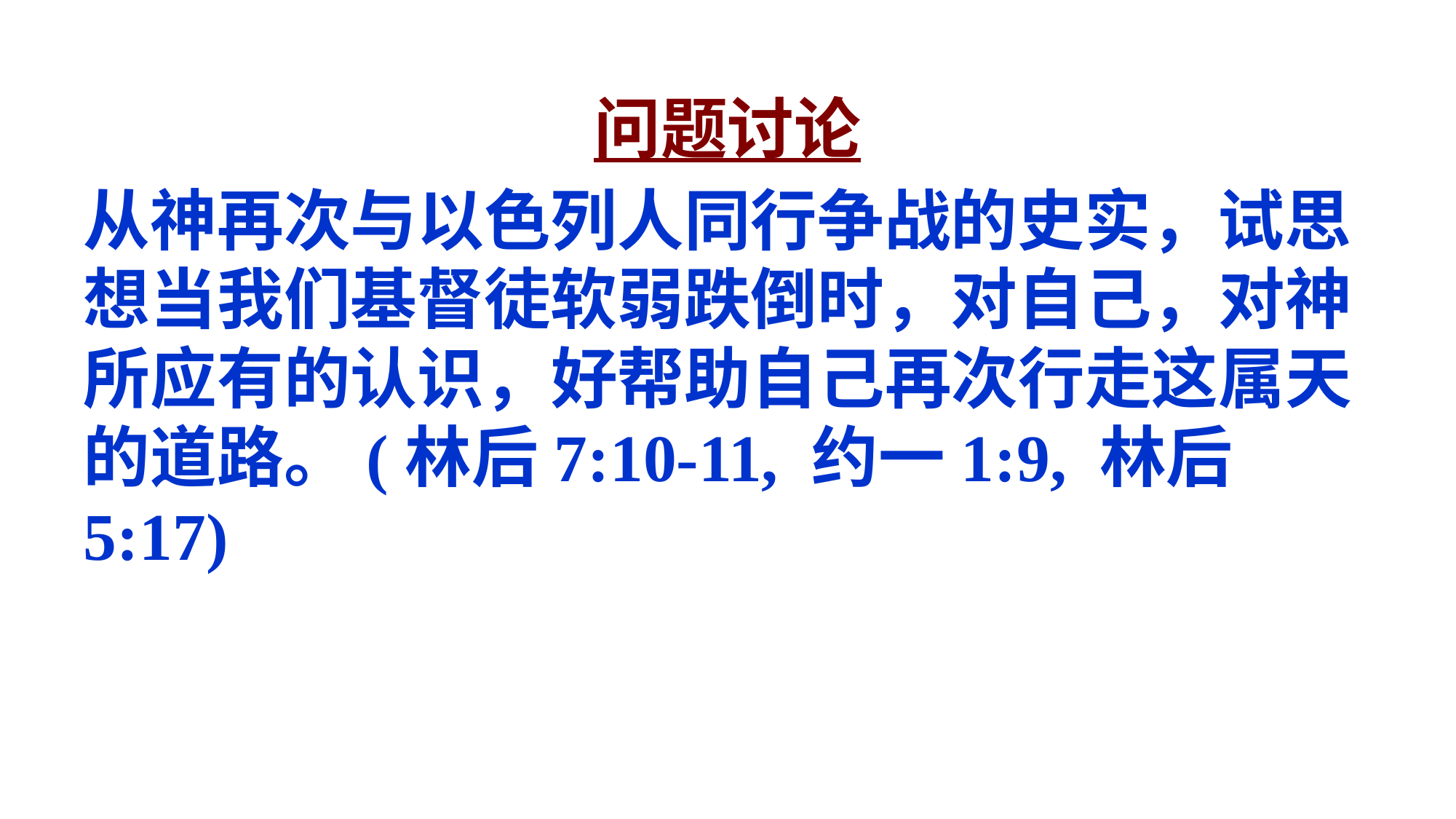

问题讨论
从神再次与以色列人同行争战的史实，试思想当我们基督徒软弱跌倒时，对自己，对神所应有的认识，好帮助自己再次行走这属天的道路。(林后7:10-11, 约一1:9, 林后5:17)